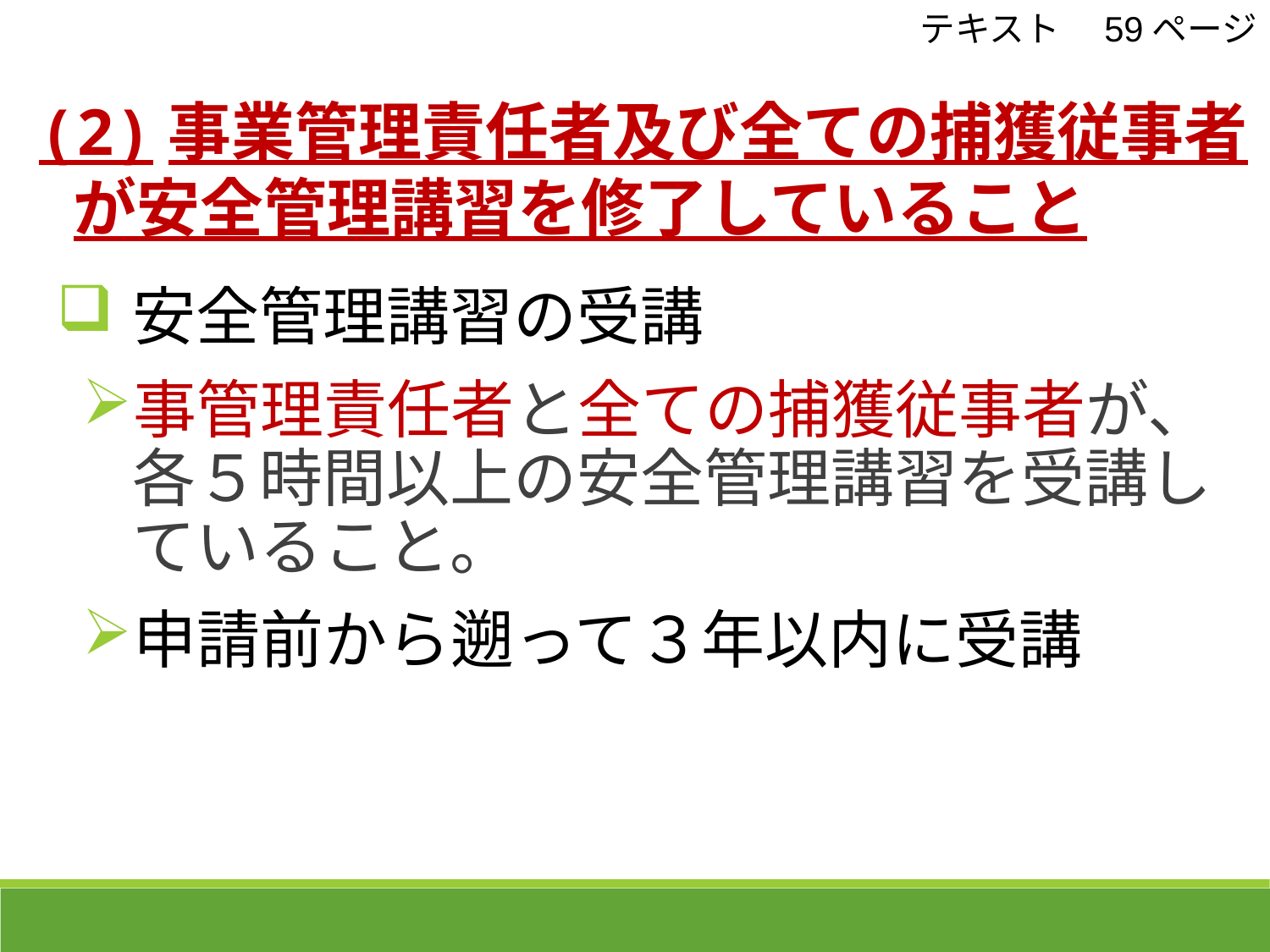

テキスト　59ページ
 (2)事業管理責任者及び全ての捕獲従事者
    が安全管理講習を修了していること
安全管理講習の受講
事管理責任者と全ての捕獲従事者が、各５時間以上の安全管理講習を受講していること。
申請前から遡って３年以内に受講